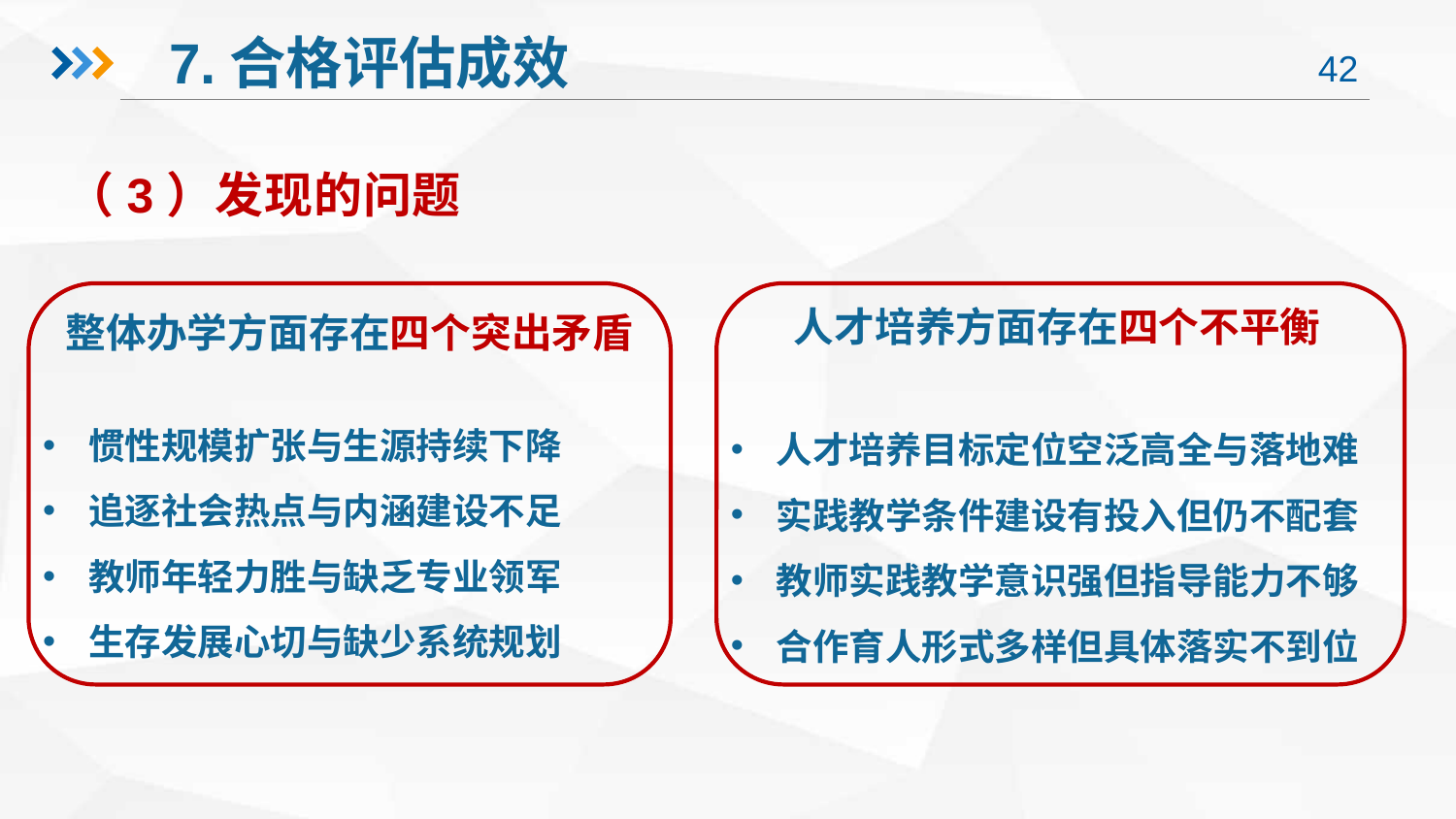

7.合格评估成效
（3）发现的问题

人才培养方面存在四个不平衡
整体办学方面存在四个突出矛盾
惯性规模扩张与生源持续下降
追逐社会热点与内涵建设不足
教师年轻力胜与缺乏专业领军
生存发展心切与缺少系统规划
人才培养目标定位空泛高全与落地难
实践教学条件建设有投入但仍不配套
教师实践教学意识强但指导能力不够
合作育人形式多样但具体落实不到位